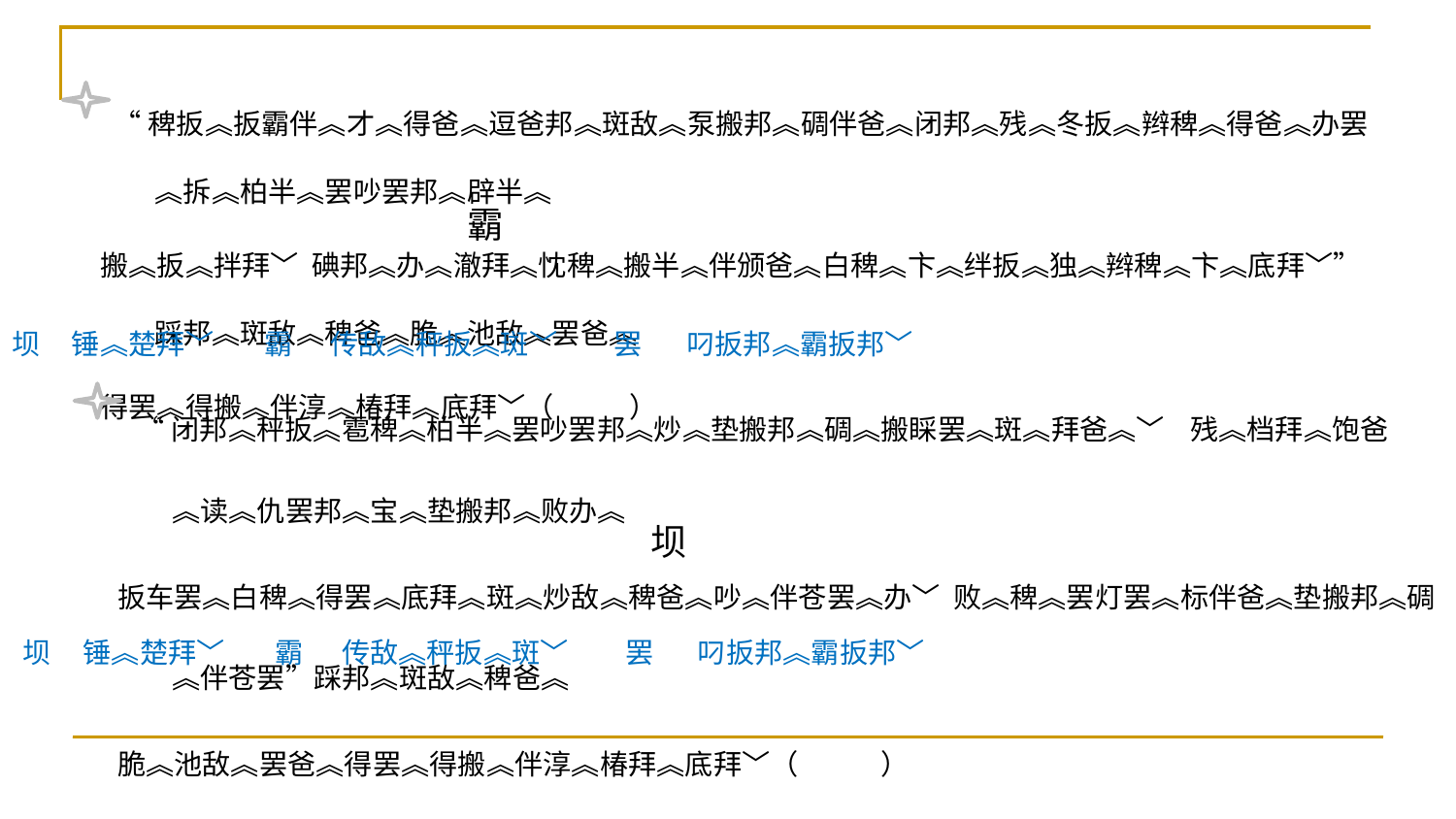

“稗扳︽扳霸伴︽才︽得爸︽逗爸邦︽斑敌︽泵搬邦︽碉伴爸︽闭邦︽残︽冬扳︽辫稗︽得爸︽办罢︽拆︽柏半︽罢吵罢邦︽辟半︽
搬︽扳︽拌拜﹀  碘邦︽办︽澈拜︽忱稗︽搬半︽伴颁爸︽白稗︽卞︽绊扳︽独︽辫稗︽卞︽底拜﹀”踩邦︽斑敌︽稗爸︽脆︽池敌︽罢爸︽
得罢︽得搬︽伴淳︽椿拜︽底拜﹀（            ）

霸
坝     锤︽楚拜﹀        霸      传敌︽秤扳︽斑﹀         罢       叼扳邦︽霸扳邦﹀
   “闭邦︽秤扳︽雹稗︽柏半︽罢吵罢邦︽炒︽垫搬邦︽碉︽搬睬罢︽斑︽拜爸︽﹀    残︽档拜︽饱爸︽读︽仇罢邦︽宝︽垫搬邦︽败办︽
扳车罢︽白稗︽得罢︽底拜︽斑︽炒敌︽稗爸︽吵︽伴苍罢︽办﹀  败︽稗︽罢灯罢︽标伴爸︽垫搬邦︽碉︽伴苍罢”踩邦︽斑敌︽稗爸︽
脆︽池敌︽罢爸︽得罢︽得搬︽伴淳︽椿拜︽底拜﹀（             ）

坝
坝     锤︽楚拜﹀        霸      传敌︽秤扳︽斑﹀         罢       叼扳邦︽霸扳邦﹀